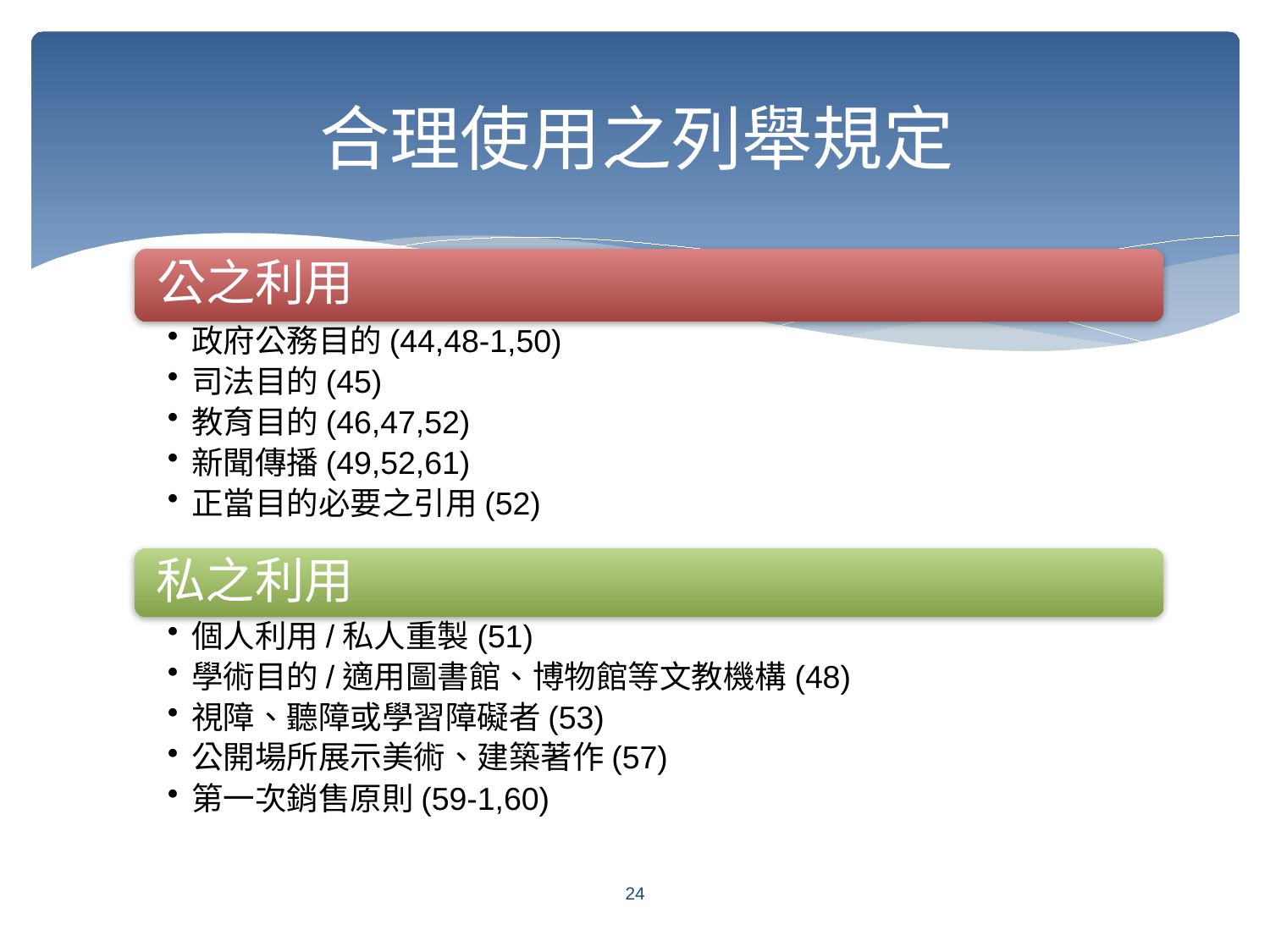

# 合理使用之列舉規定
公之利用
政府公務目的(44,48-1,50)
司法目的(45)
教育目的(46,47,52)
新聞傳播(49,52,61)
正當目的必要之引用(52)
私之利用
個人利用/私人重製(51)
學術目的/適用圖書館、博物館等文教機構(48)
視障、聽障或學習障礙者(53)
公開場所展示美術、建築著作(57)
第一次銷售原則(59-1,60)
24